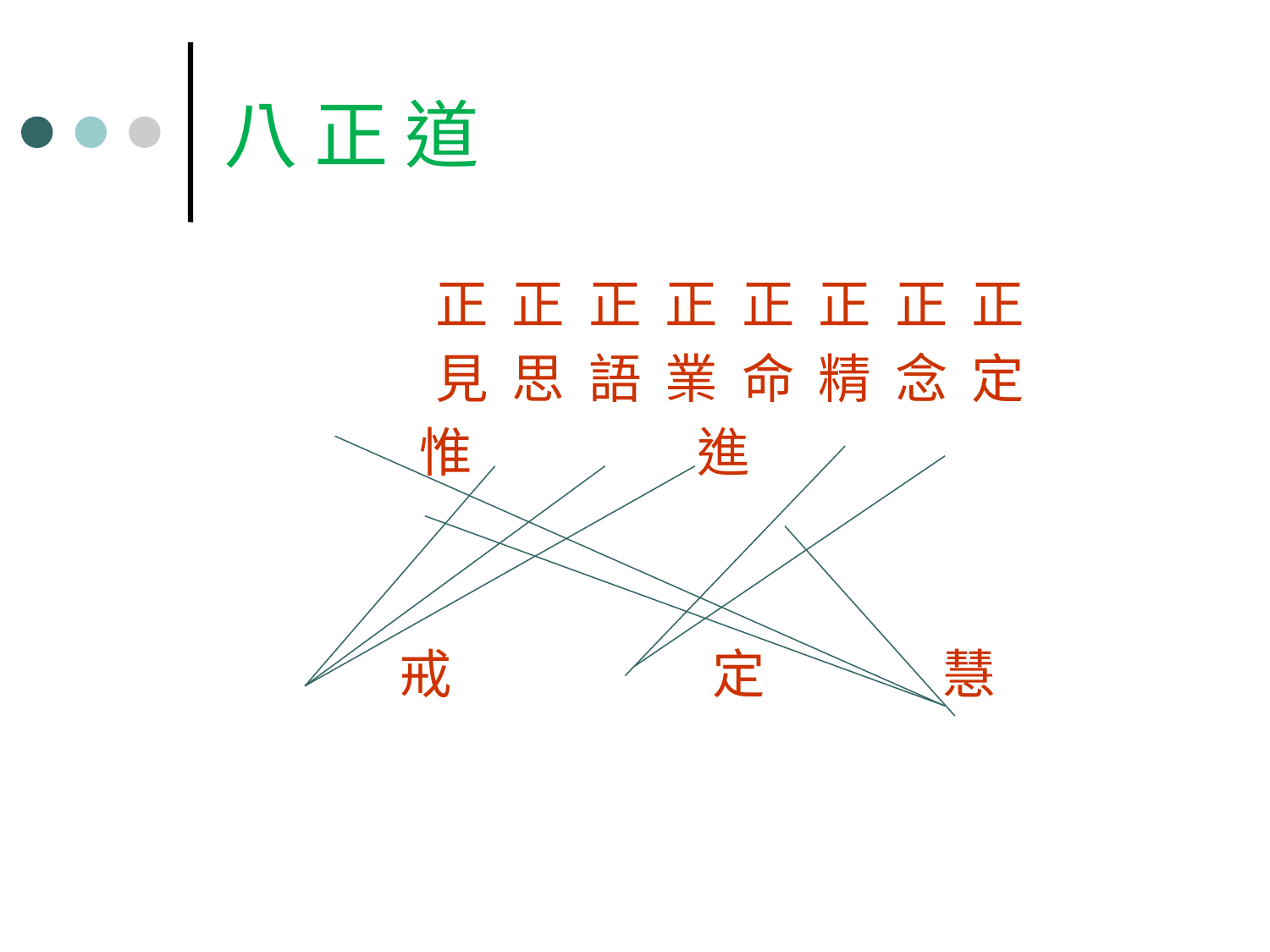

# 八 正 道
		  正  正  正  正  正  正  正  正
		  見  思  語  業  命  精  念  定
	　        惟                   進

		戒 		     定		   慧